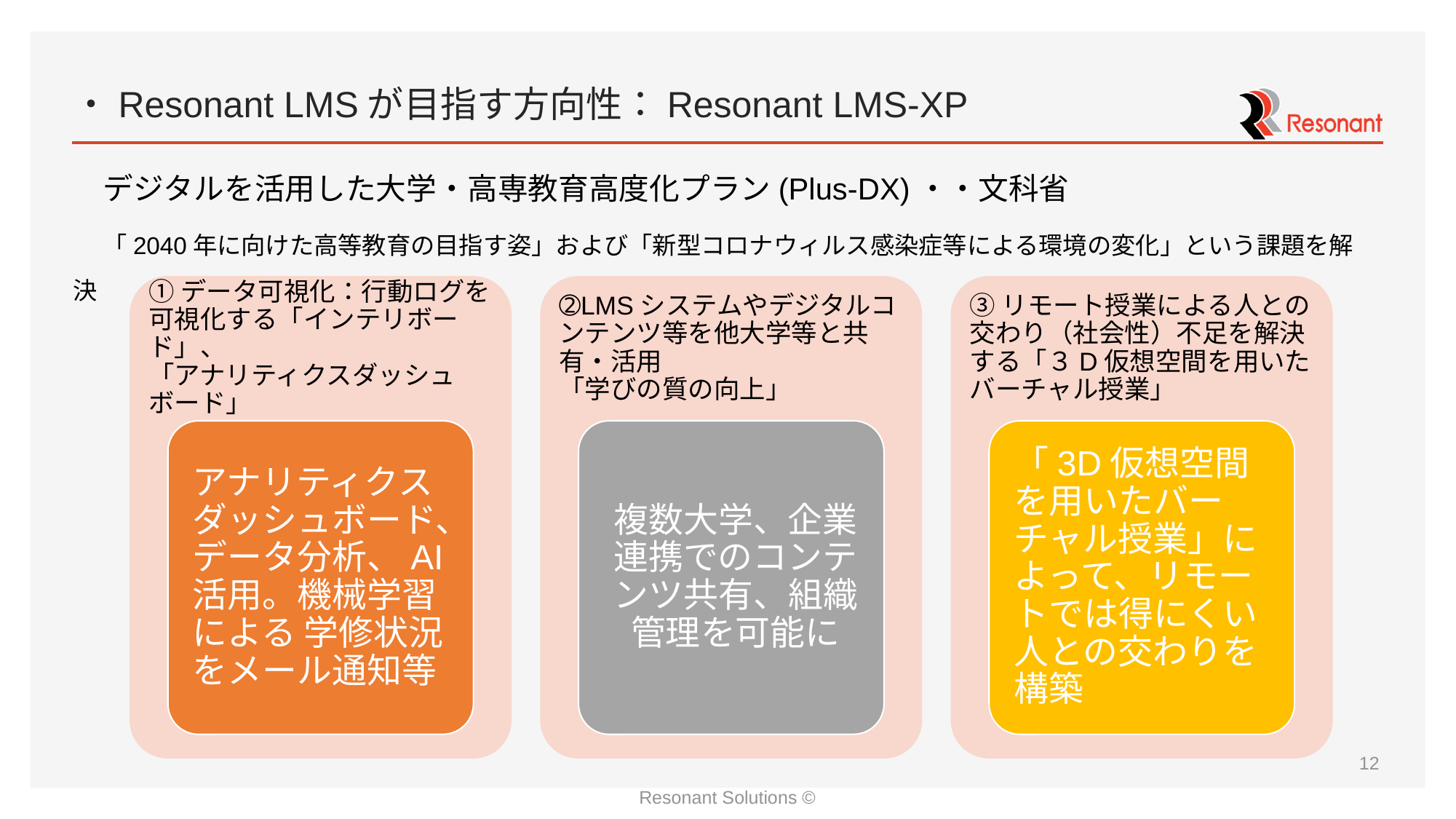

# ・Resonant LMSが目指す方向性：Resonant LMS-XP
　デジタルを活用した大学・高専教育高度化プラン(Plus-DX)・・文科省
　「2040年に向けた高等教育の目指す姿」および「新型コロナウィルス感染症等による環境の変化」という課題を解決
①データ可視化：行動ログを可視化する「インテリボード」、
「アナリティクスダッシュボード」
アナリティクスダッシュボード、データ分析、AI活用。機械学習による 学修状況をメール通知等
➁LMSシステムやデジタルコンテンツ等を他大学等と共有・活用
「学びの質の向上」
複数大学、企業
連携でのコンテンツ共有、組織管理を可能に
➂リモート授業による人との交わり（社会性）不足を解決する「３D仮想空間を用いたバーチャル授業」
「3D仮想空間を用いたバーチャル授業」によって、リモートでは得にくい人との交わりを構築
12
Resonant Solutions ©